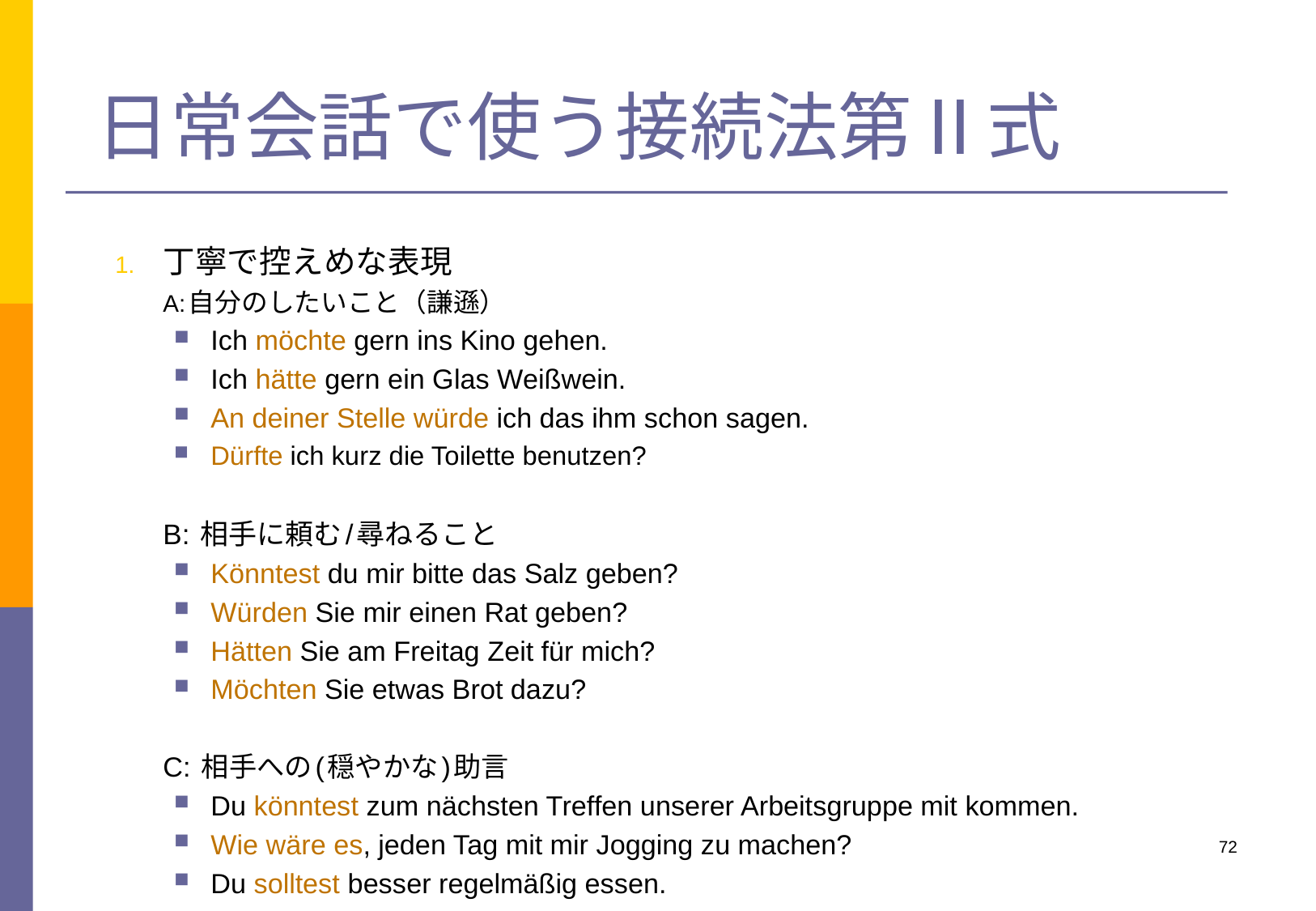

# 日常会話で使う接続法第Ⅱ式
丁寧で控えめな表現
A:自分のしたいこと（謙遜）
Ich möchte gern ins Kino gehen.
Ich hätte gern ein Glas Weißwein.
An deiner Stelle würde ich das ihm schon sagen.
Dürfte ich kurz die Toilette benutzen?

B: 相手に頼む/尋ねること
Könntest du mir bitte das Salz geben?
Würden Sie mir einen Rat geben?
Hätten Sie am Freitag Zeit für mich?
Möchten Sie etwas Brot dazu?

C: 相手への(穏やかな)助言
Du könntest zum nächsten Treffen unserer Arbeitsgruppe mit kommen.
Wie wäre es, jeden Tag mit mir Jogging zu machen?
Du solltest besser regelmäßig essen.
72